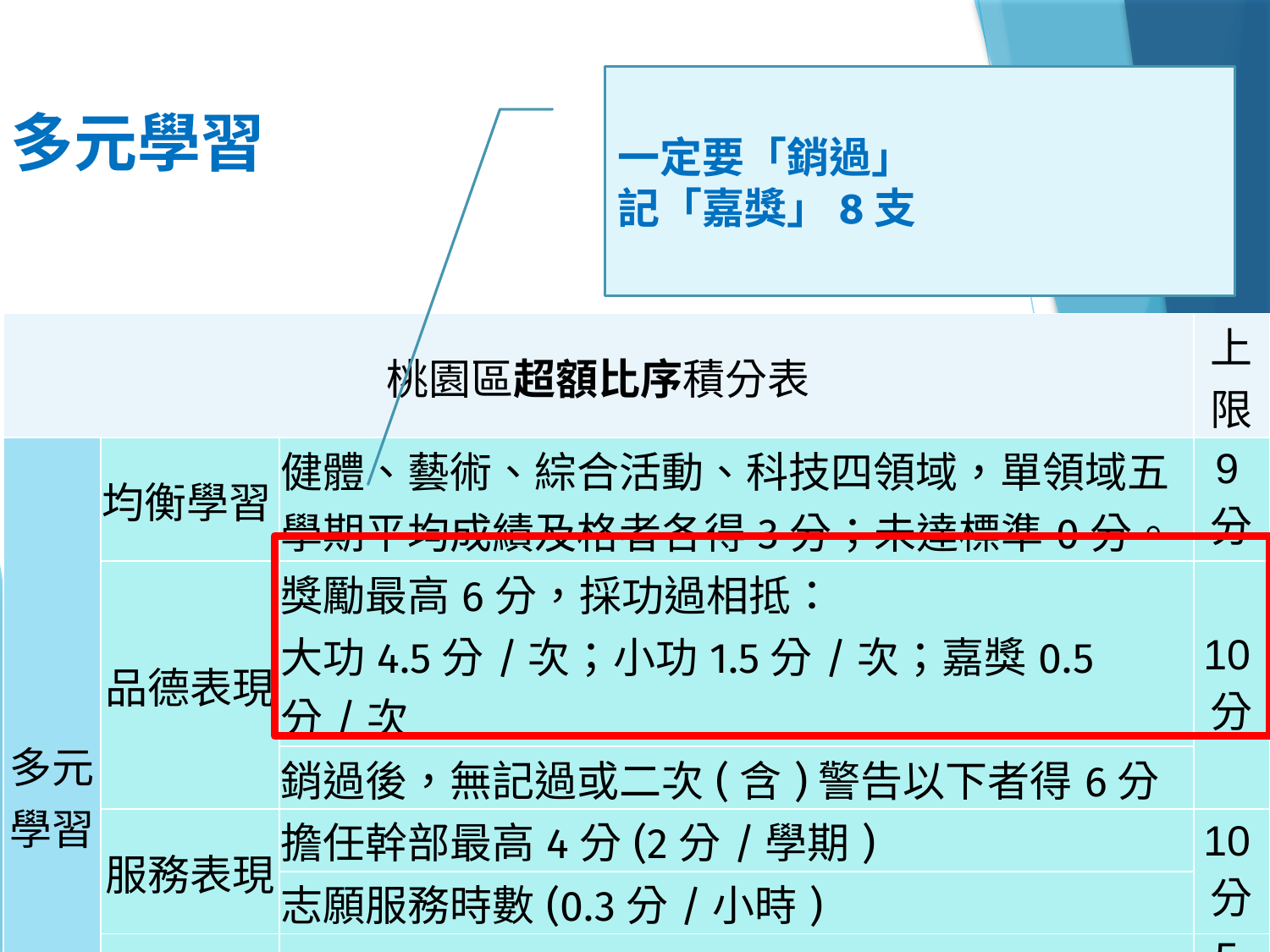

一定要「銷過」
記「嘉獎」8支
# 多元學習
| 桃園區超額比序積分表 |  |  | 上限 |
| --- | --- | --- | --- |
| 多元學習 | 均衡學習 | 健體、藝術、綜合活動、科技四領域，單領域五學期平均成績及格者各得3分；未達標準0分。 | 9分 |
|  | 品德表現 | 獎勵最高6分，採功過相抵： 大功4.5分/次；小功1.5分/次；嘉獎0.5分/次 | 10分 |
|  |  | 銷過後，無記過或二次(含)警告以下者得6分 |  |
|  | 服務表現 | 擔任幹部最高4分(2分/學期) | 10分 |
|  |  | 志願服務時數(0.3分/小時) |  |
|  | 才藝表現 |  | 5分 |
|  | 體適能 |  | 6分 |